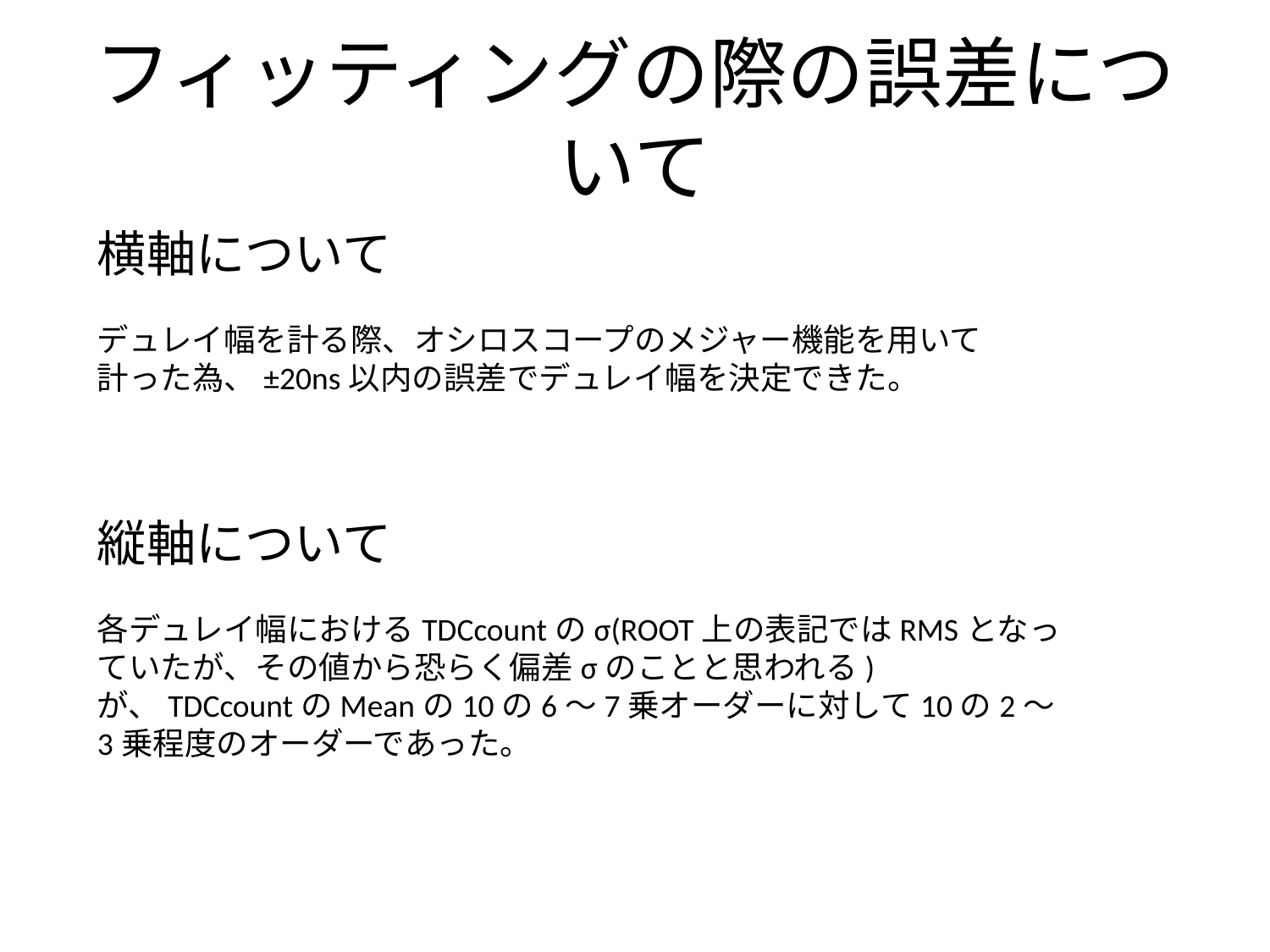

# フィッティングの際の誤差について
横軸について

デュレイ幅を計る際、オシロスコープのメジャー機能を用いて計った為、±20ns以内の誤差でデュレイ幅を決定できた。
縦軸について

各デュレイ幅におけるTDCcountのσ(ROOT上の表記ではRMSとなっていたが、その値から恐らく偏差σのことと思われる)が、TDCcountのMeanの10の6～7乗オーダーに対して10の2～3乗程度のオーダーであった。